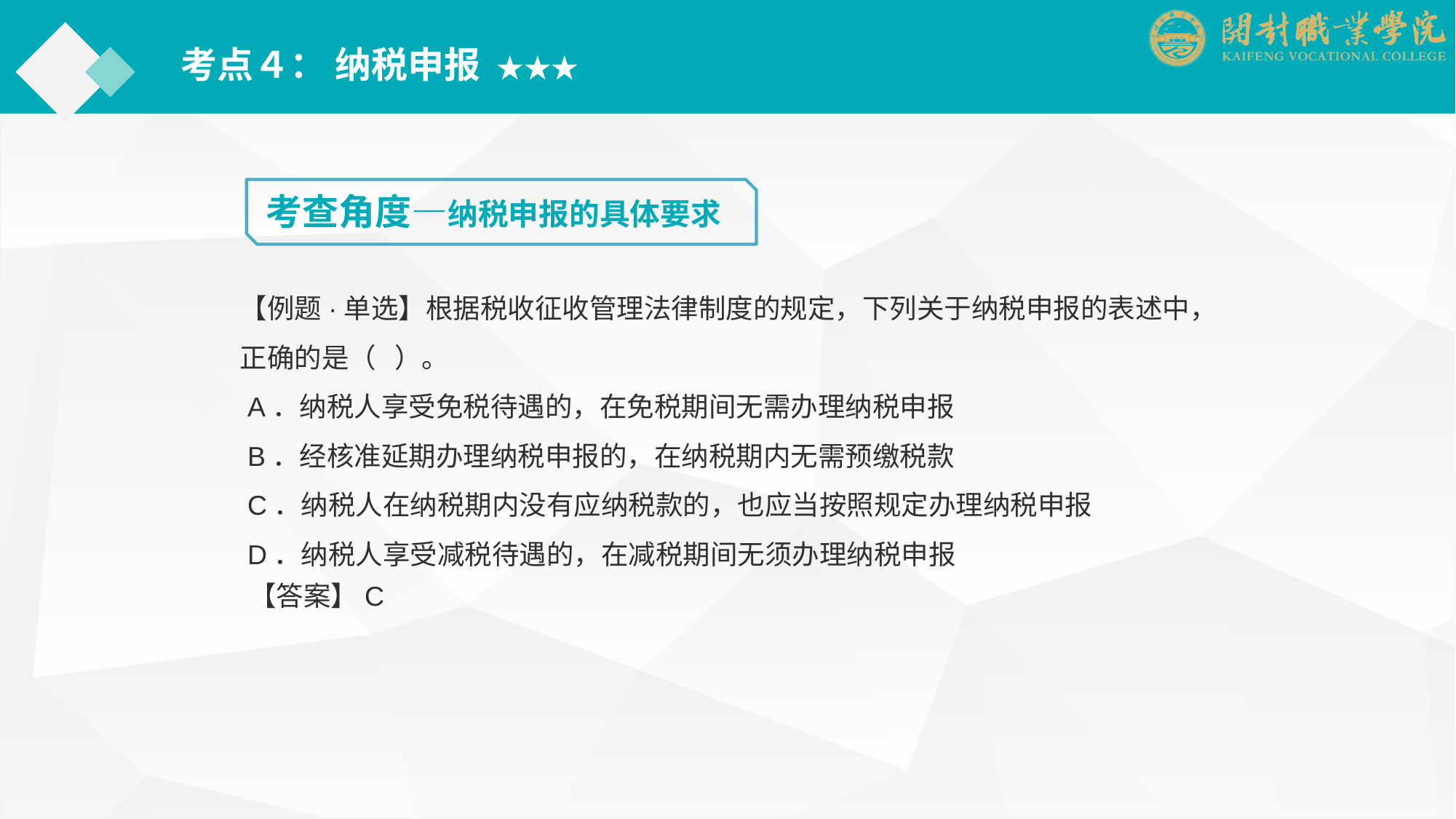

考点４： 纳税申报  ★★★

考查角度—纳税申报的具体要求
【例题·单选】根据税收征收管理法律制度的规定，下列关于纳税申报的表述中，正确的是（   ）。
 A．纳税人享受免税待遇的，在免税期间无需办理纳税申报
 B．经核准延期办理纳税申报的，在纳税期内无需预缴税款
 C．纳税人在纳税期内没有应纳税款的，也应当按照规定办理纳税申报
 D．纳税人享受减税待遇的，在减税期间无须办理纳税申报
【答案】C